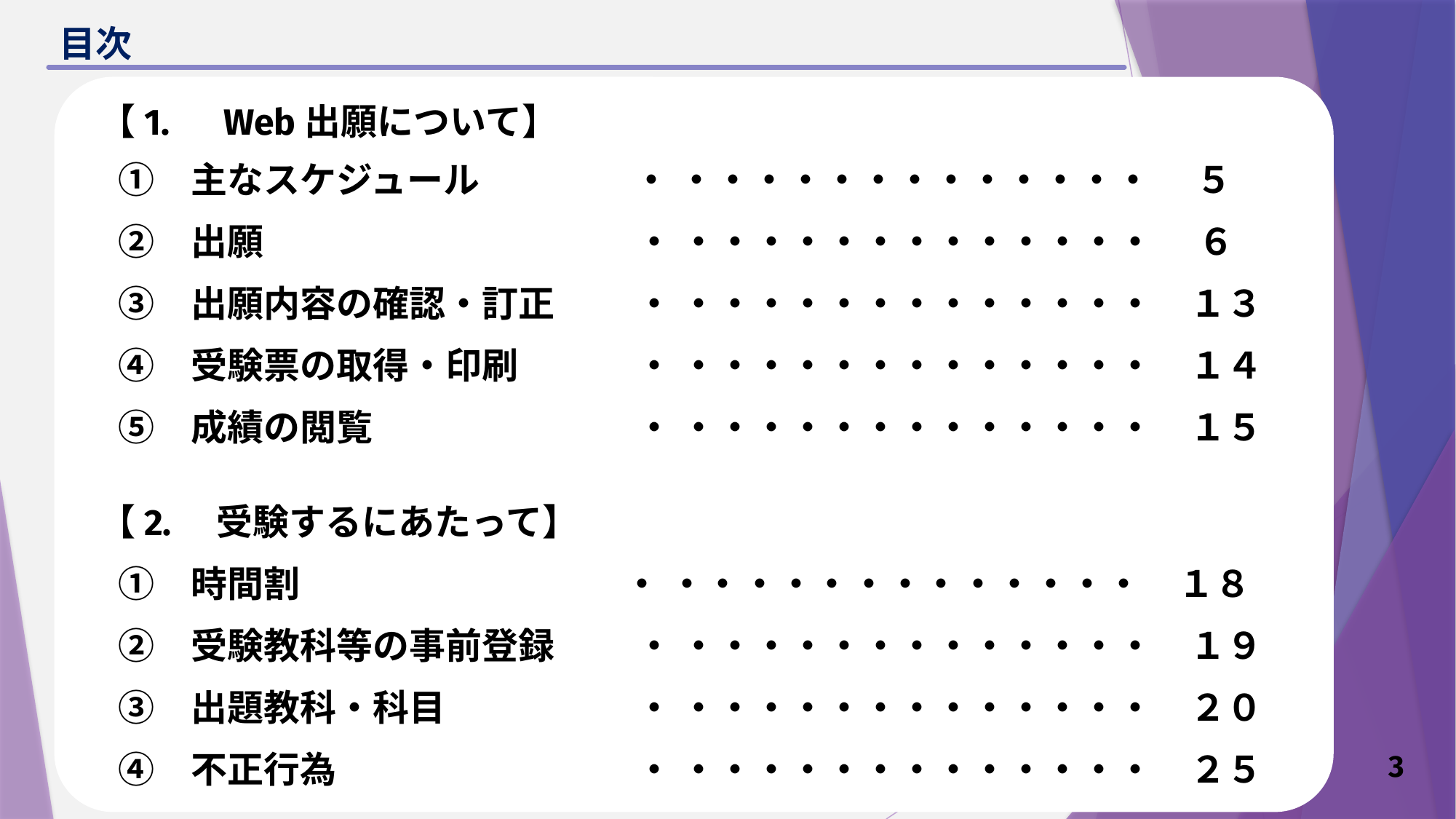

# 目次
 【1.　Web出願について】

　①　主なスケジュール　　　　 ・ ・・・・・・・・・・・・・　 ５
　②　出願　　　　　　　　　　 ・ ・・・・・・・・・・・・・　 ６
　③　出願内容の確認・訂正　　 ・ ・・・・・・・・・・・・・　１３
　④　受験票の取得・印刷　　　 ・ ・・・・・・・・・・・・・　１４
　⑤　成績の閲覧　　　　　　　 ・ ・・・・・・・・・・・・・　１５

 【2.　受験するにあたって】
　①　時間割　　　   　　　　　 ・ ・・・・・・・・・・・・・　１８
　②　受験教科等の事前登録　　 ・ ・・・・・・・・・・・・・　１９
　③　出題教科・科目　　　　　 ・ ・・・・・・・・・・・・・　２０
　④　不正行為　　　　　　　　 ・ ・・・・・・・・・・・・・　２５
3